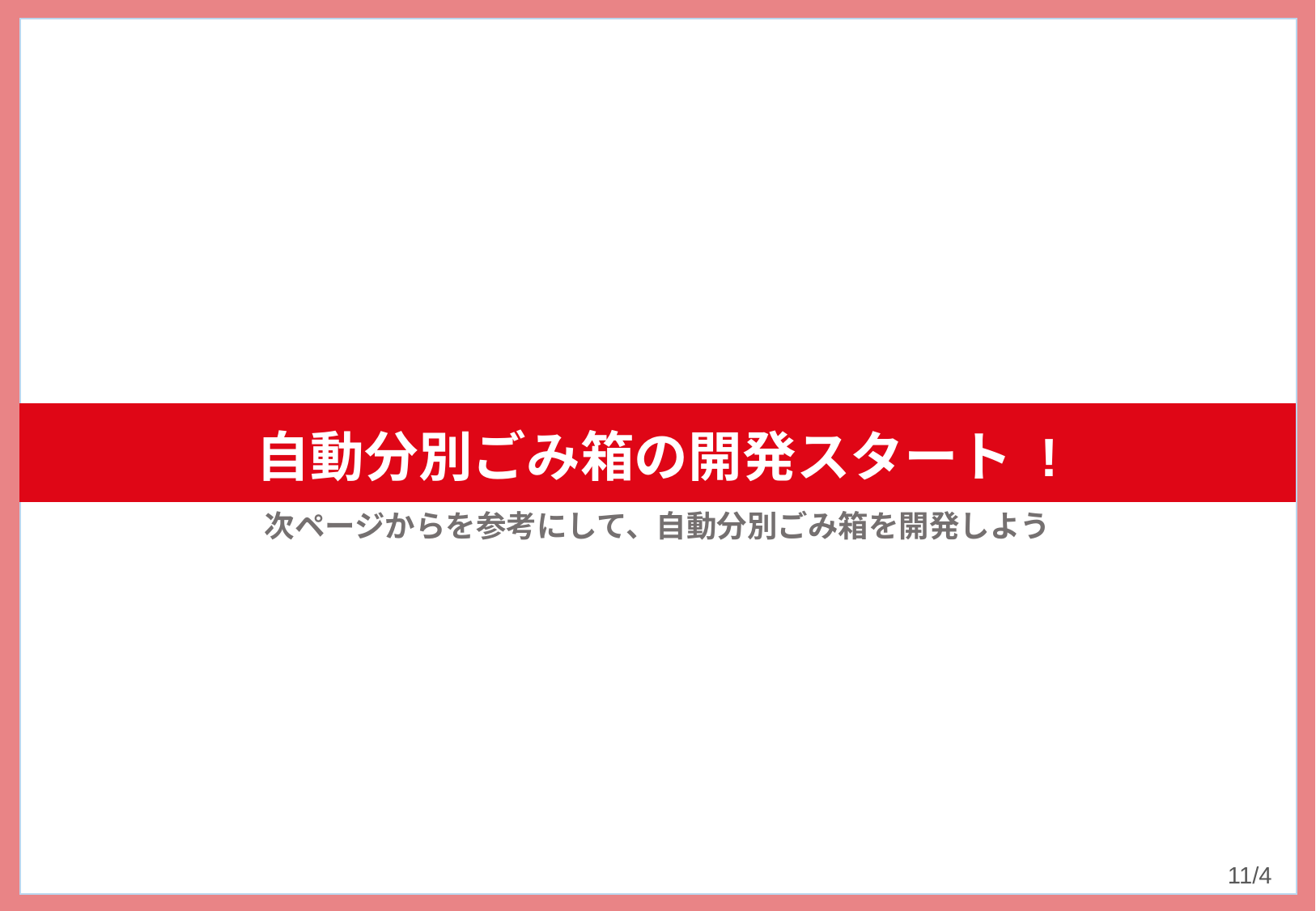

自動分別ごみ箱の開発スタート !
次ページからを参考にして、自動分別ごみ箱を開発しよう